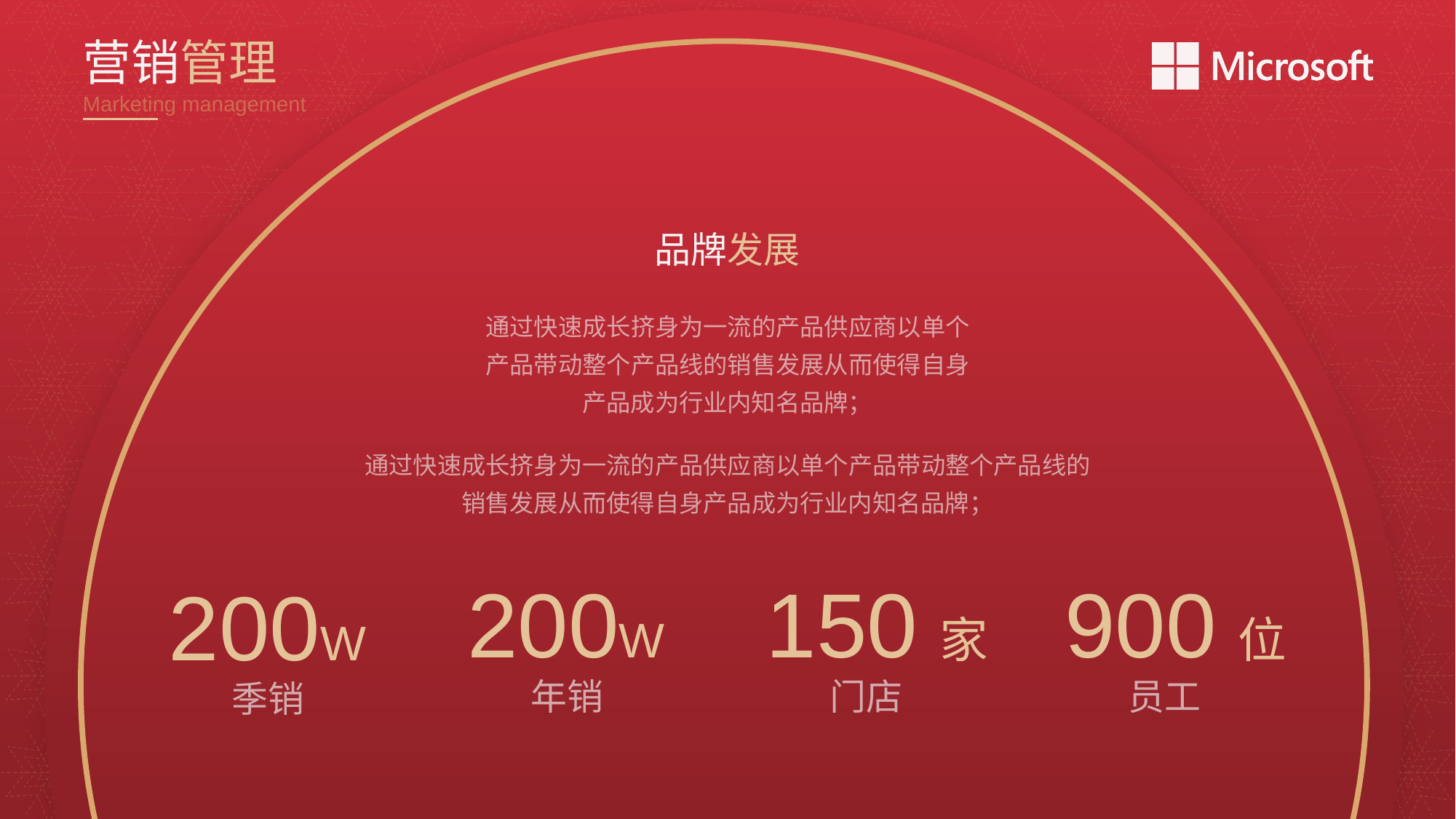

营销管理
Marketing management
品牌发展
通过快速成长挤身为一流的产品供应商以单个产品带动整个产品线的销售发展从而使得自身产品成为行业内知名品牌；
通过快速成长挤身为一流的产品供应商以单个产品带动整个产品线的销售发展从而使得自身产品成为行业内知名品牌；

200W
年销
150家
门店
900位
员工
200W
季销